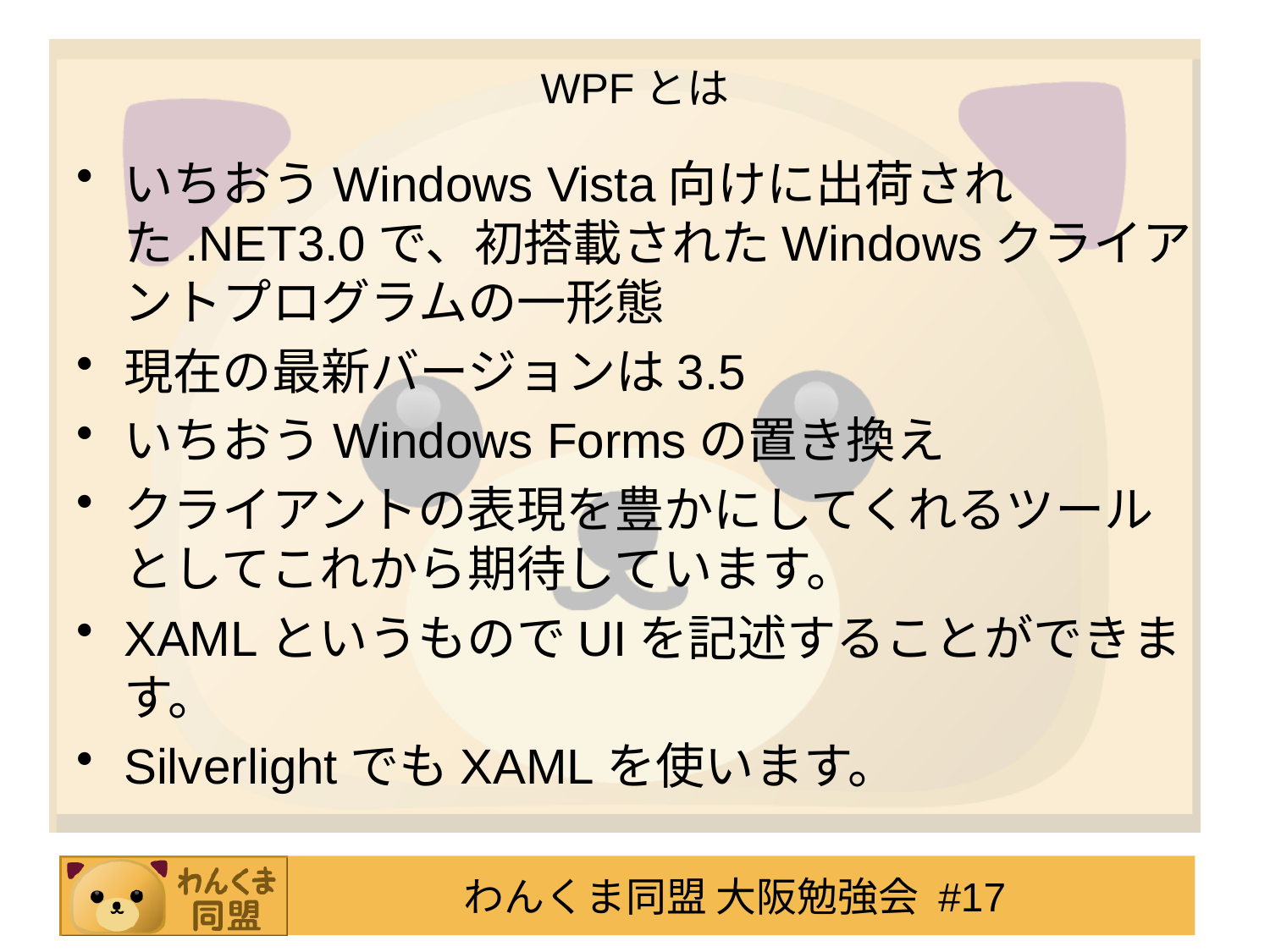

# WPFとは
いちおうWindows Vista向けに出荷された.NET3.0で、初搭載されたWindowsクライアントプログラムの一形態
現在の最新バージョンは3.5
いちおうWindows Formsの置き換え
クライアントの表現を豊かにしてくれるツールとしてこれから期待しています。
XAMLというものでUIを記述することができます。
SilverlightでもXAMLを使います。